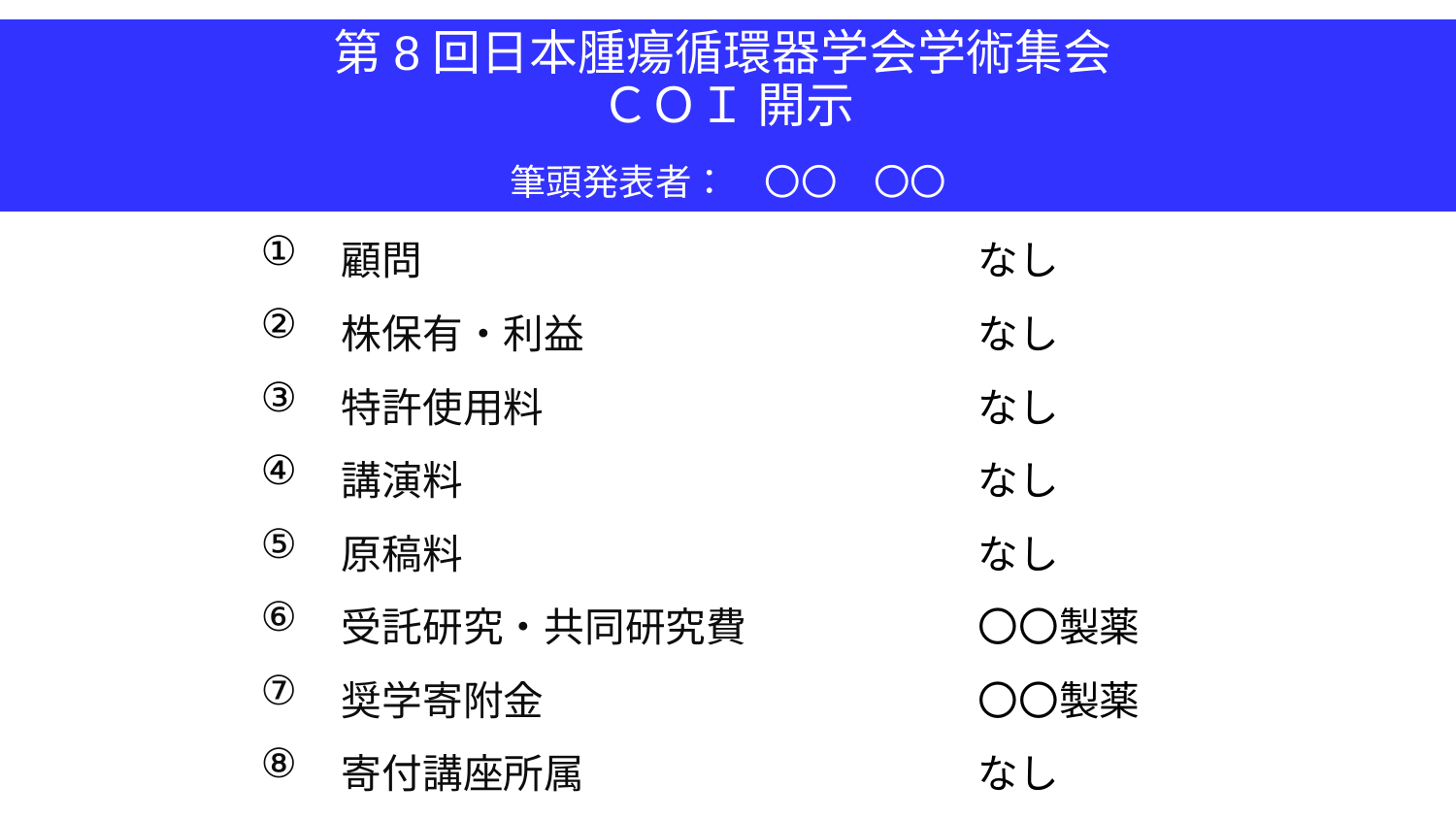

# 第8回日本腫瘍循環器学会学術集会 ＣＯＩ 開示 筆頭発表者：　〇〇　〇〇
| ① | 顧問 | なし |
| --- | --- | --- |
| ② | 株保有・利益 | なし |
| ③ | 特許使用料 | なし |
| ④ | 講演料 | なし |
| ⑤ | 原稿料 | なし |
| ⑥ | 受託研究・共同研究費 | 〇〇製薬 |
| ⑦ | 奨学寄附金 | 〇〇製薬 |
| ⑧ | 寄付講座所属 | なし |
| ⑨ | 贈答品などの報酬 | なし |